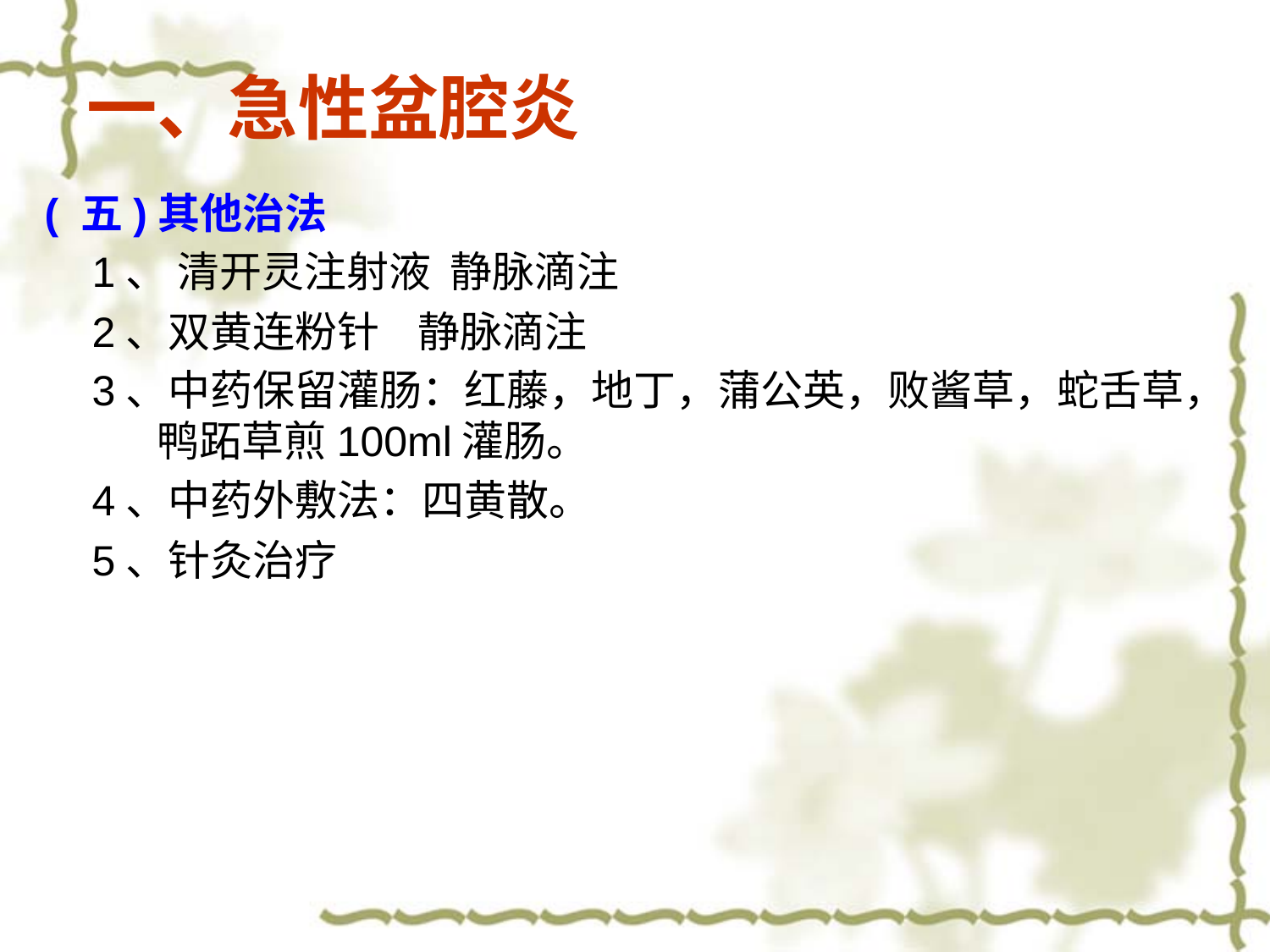

# 一、急性盆腔炎
( 五)其他治法
    1、 清开灵注射液  静脉滴注
    2、双黄连粉针    静脉滴注
    3、中药保留灌肠：红藤，地丁，蒲公英，败酱草，蛇舌草，鸭跖草煎100ml灌肠。
    4、中药外敷法：四黄散。
    5、针灸治疗